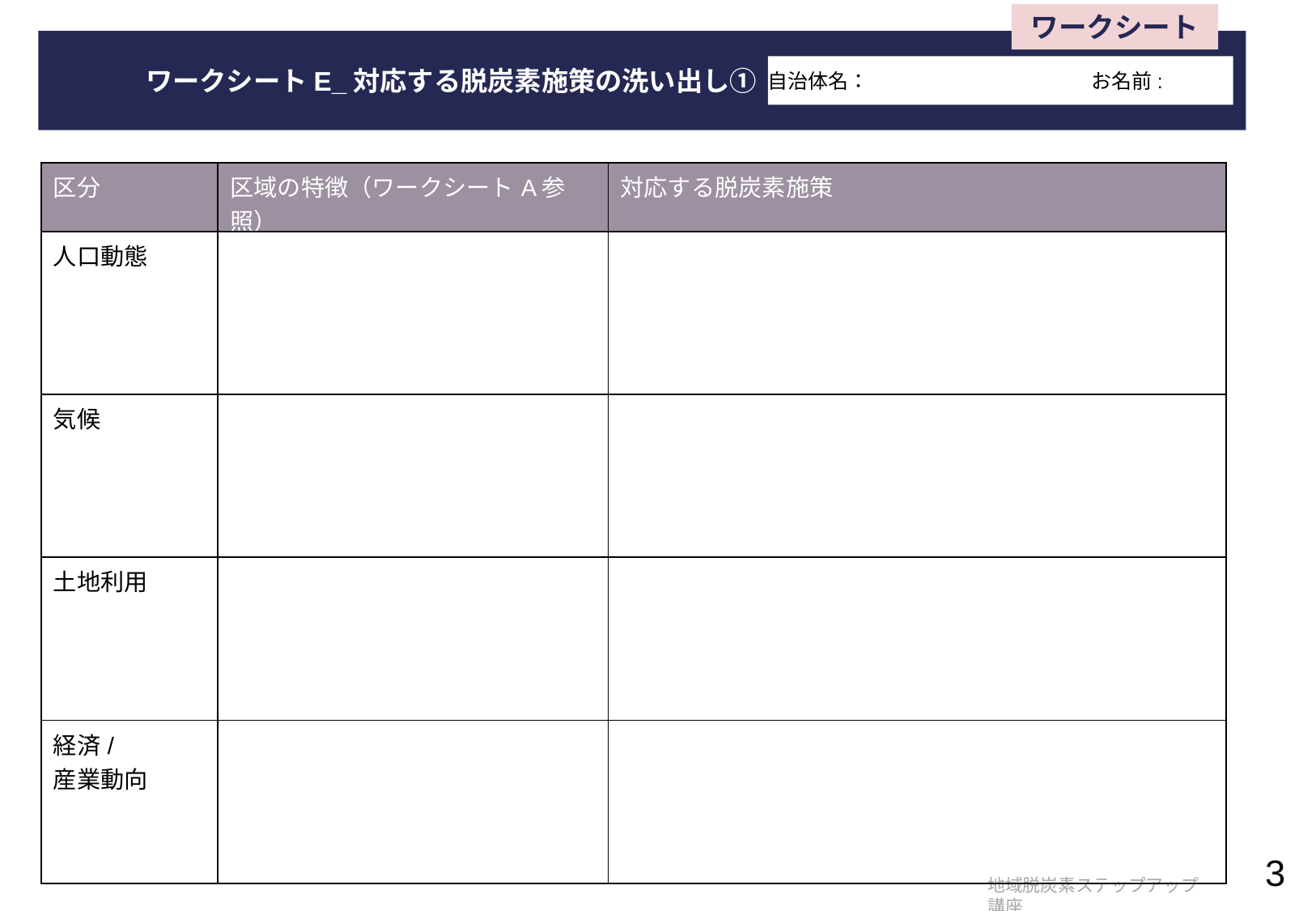

ワークシート
　　　　ワークシートE_対応する脱炭素施策の洗い出し①
自治体名：　　　　　　　　　　　お名前:
| 区分 | 区域の特徴（ワークシートA参照） | 対応する脱炭素施策 |
| --- | --- | --- |
| 人口動態 |  |  |
| 気候 |  |  |
| 土地利用 |  |  |
| 経済/ 産業動向 |  |  |